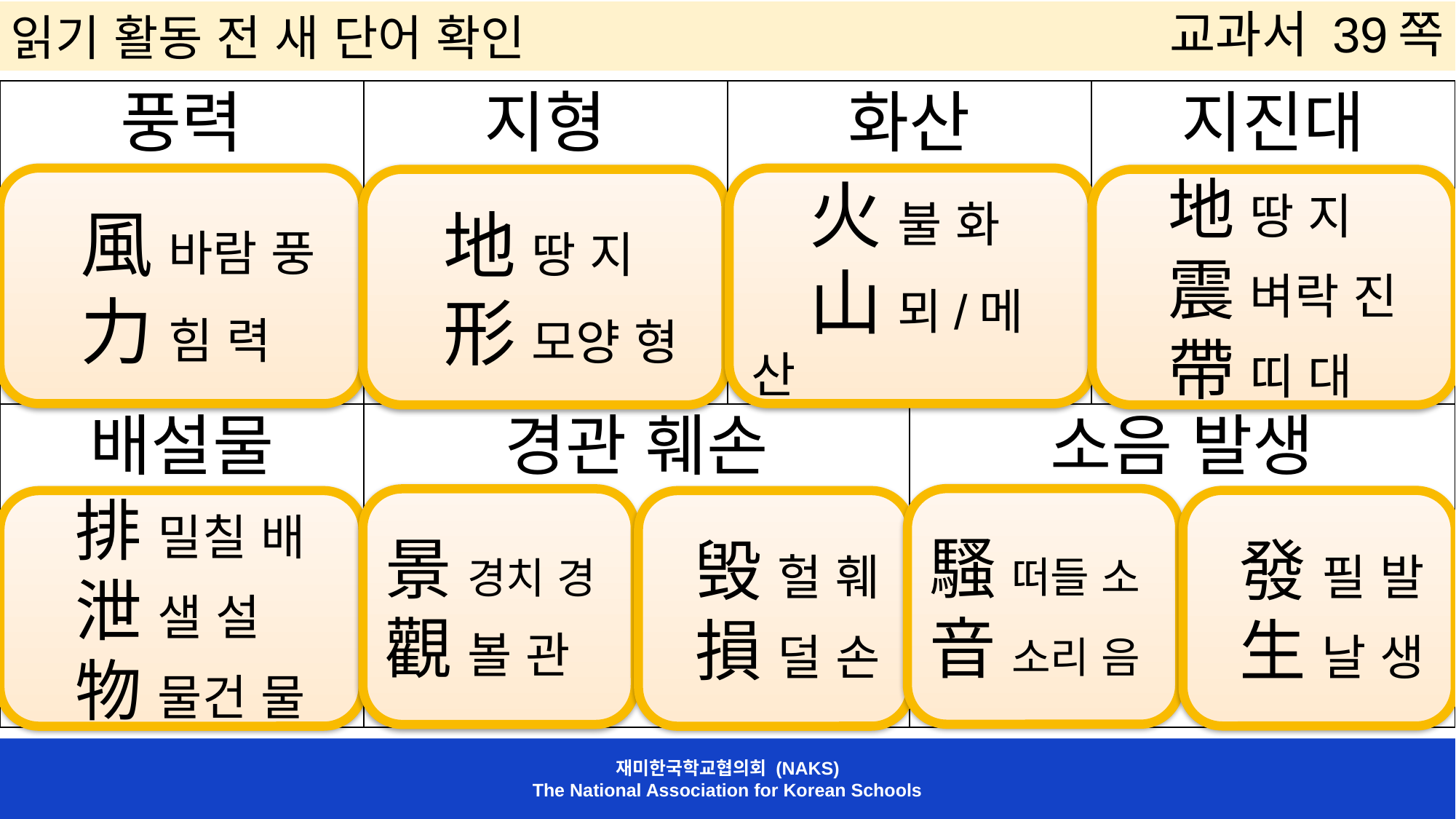

읽기 활동 전 새 단어 확인
교과서 39쪽
| 풍력 | 지형 | 화산 |  | 지진대 |
| --- | --- | --- | --- | --- |
| 배설물 | 경관 훼손 |  | 소음 발생 |  |
  風 바람 풍
  力 힘 력
  火 불 화
  山 뫼/메 산
  地 땅 지
  形 모양 형
  地 땅 지
  震 벼락 진
  帶 띠 대
騷 떠들 소
音 소리 음
景 경치 경
觀 볼 관
 發 필 발
 生 날 생
  排 밀칠 배
  泄 샐 설
  物 물건 물
 毁 헐 훼
 損 덜 손
재미한국학교협의회 (NAKS)
The National Association for Korean Schools